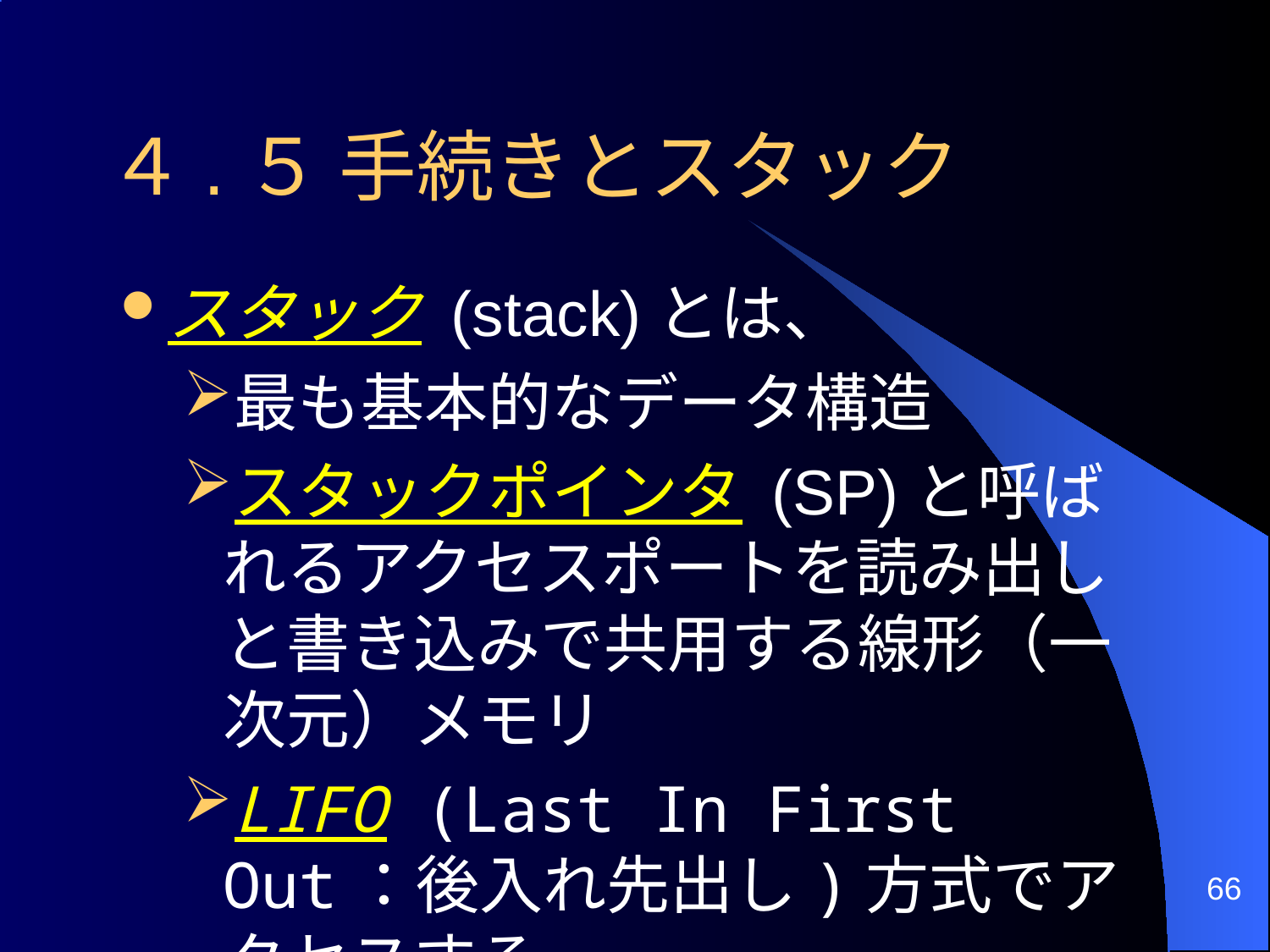

４.５ 手続きとスタック
スタック (stack)とは、
最も基本的なデータ構造
スタックポインタ (SP)と呼ばれるアクセスポートを読み出しと書き込みで共用する線形（一次元）メモリ
LIFO (Last In First Out：後入れ先出し)方式でアクセスする
66